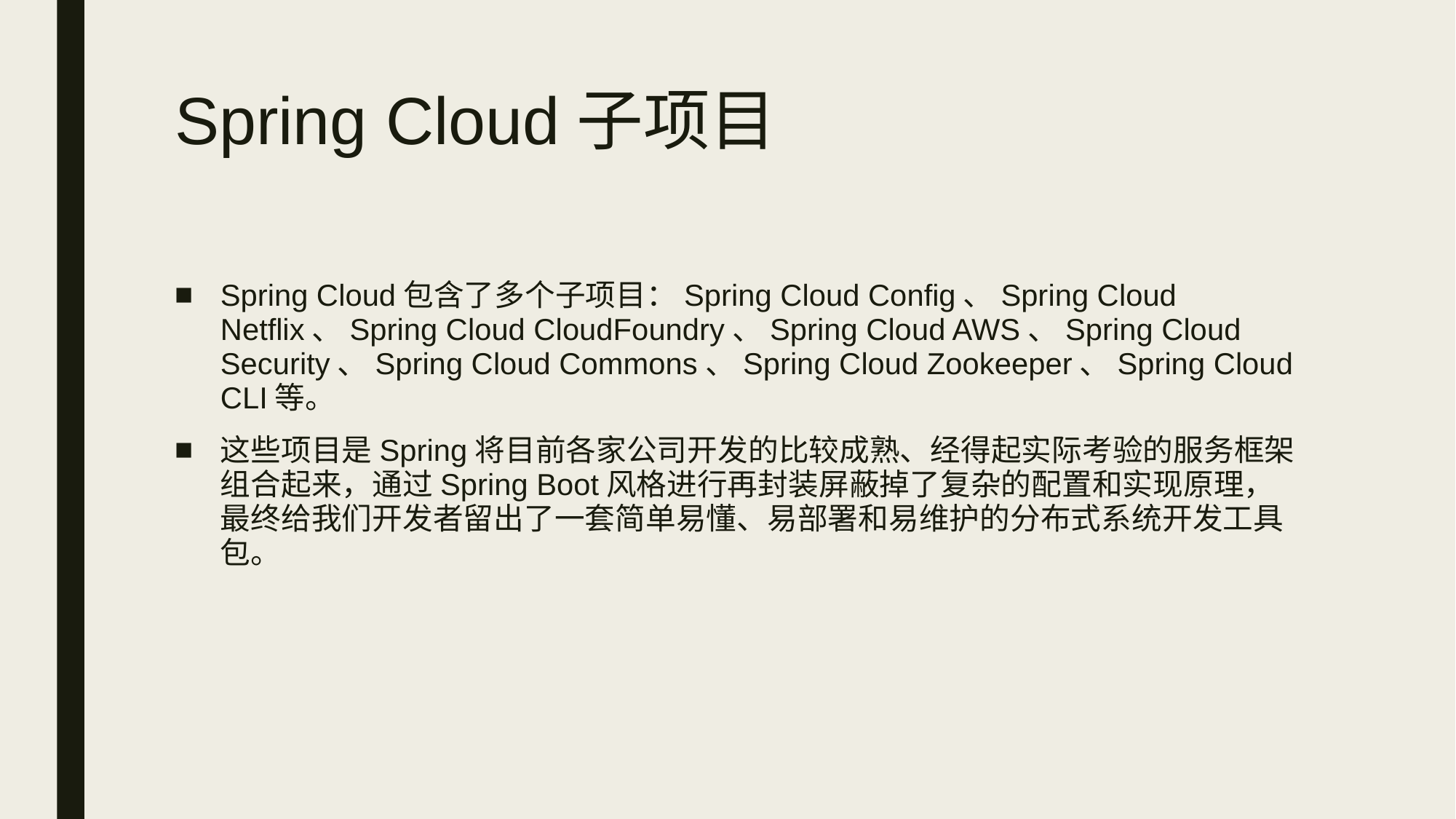

# Spring Cloud子项目
Spring Cloud包含了多个子项目：Spring Cloud Config、Spring Cloud Netflix、Spring Cloud CloudFoundry、Spring Cloud AWS、Spring Cloud Security、Spring Cloud Commons、Spring Cloud Zookeeper、Spring Cloud CLI等。
这些项目是Spring将目前各家公司开发的比较成熟、经得起实际考验的服务框架组合起来，通过Spring Boot风格进行再封装屏蔽掉了复杂的配置和实现原理，最终给我们开发者留出了一套简单易懂、易部署和易维护的分布式系统开发工具包。